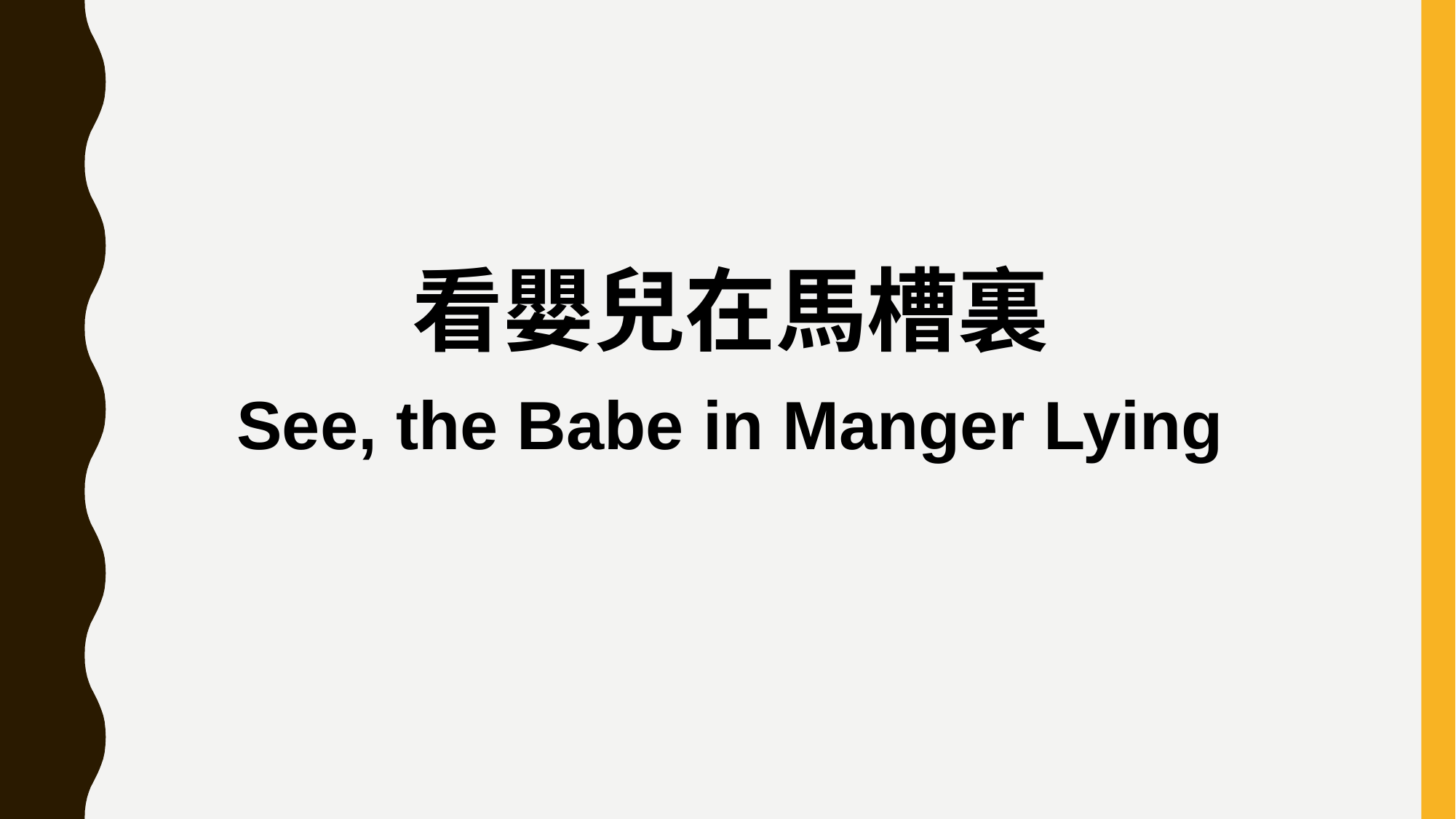

看嬰兒在馬槽裏
See, the Babe in Manger Lying